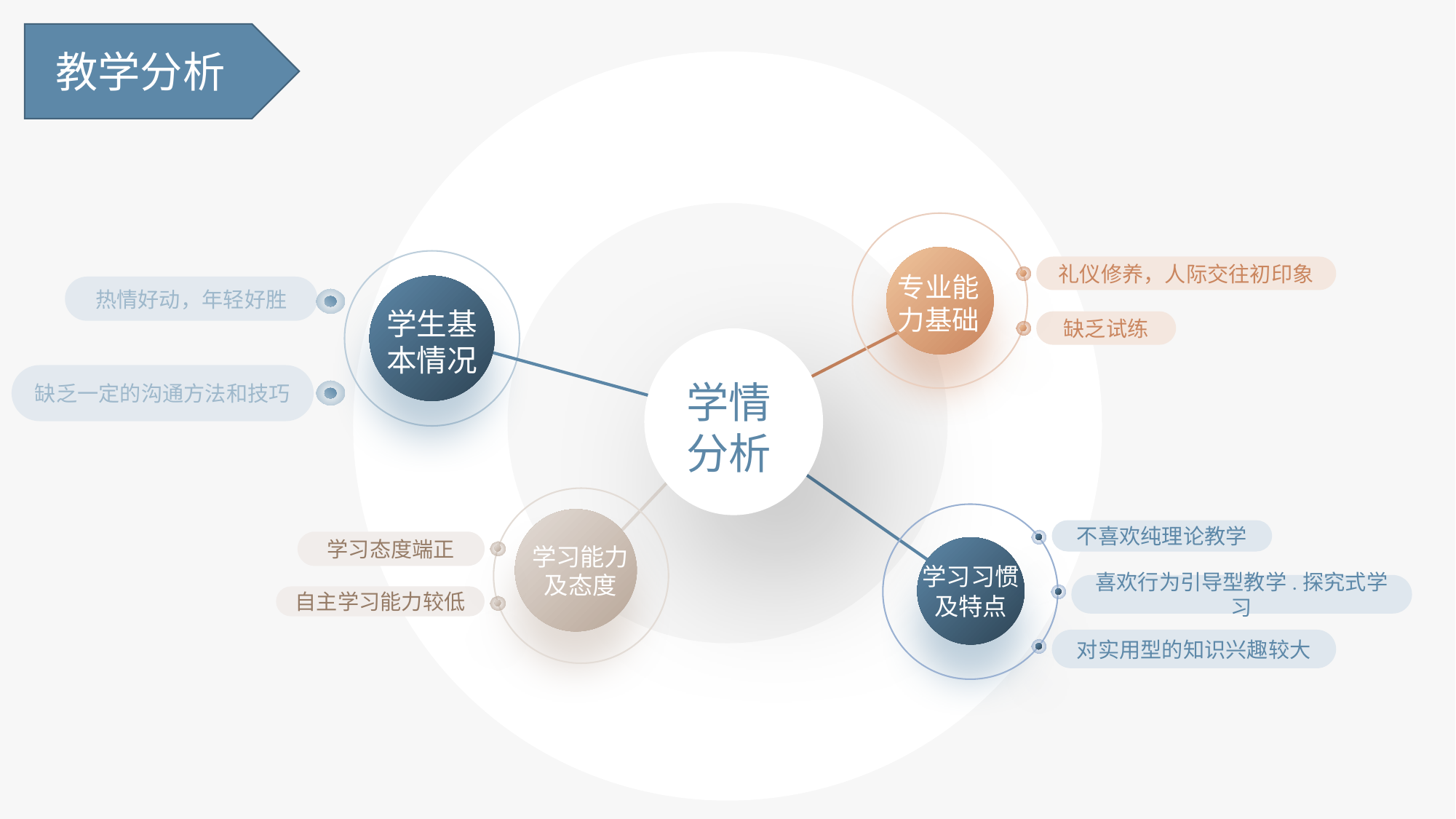

教学分析

礼仪修养，人际交往初印象
专业能
力基础

热情好动，年轻好胜

缺乏一定的沟通方法和技巧

学生基
本情况

缺乏试练

学情
分析

不喜欢纯理论教学

学习态度端正

学习能力
及态度

学习习惯
及特点
喜欢行为引导型教学.探究式学习

自主学习能力较低

对实用型的知识兴趣较大